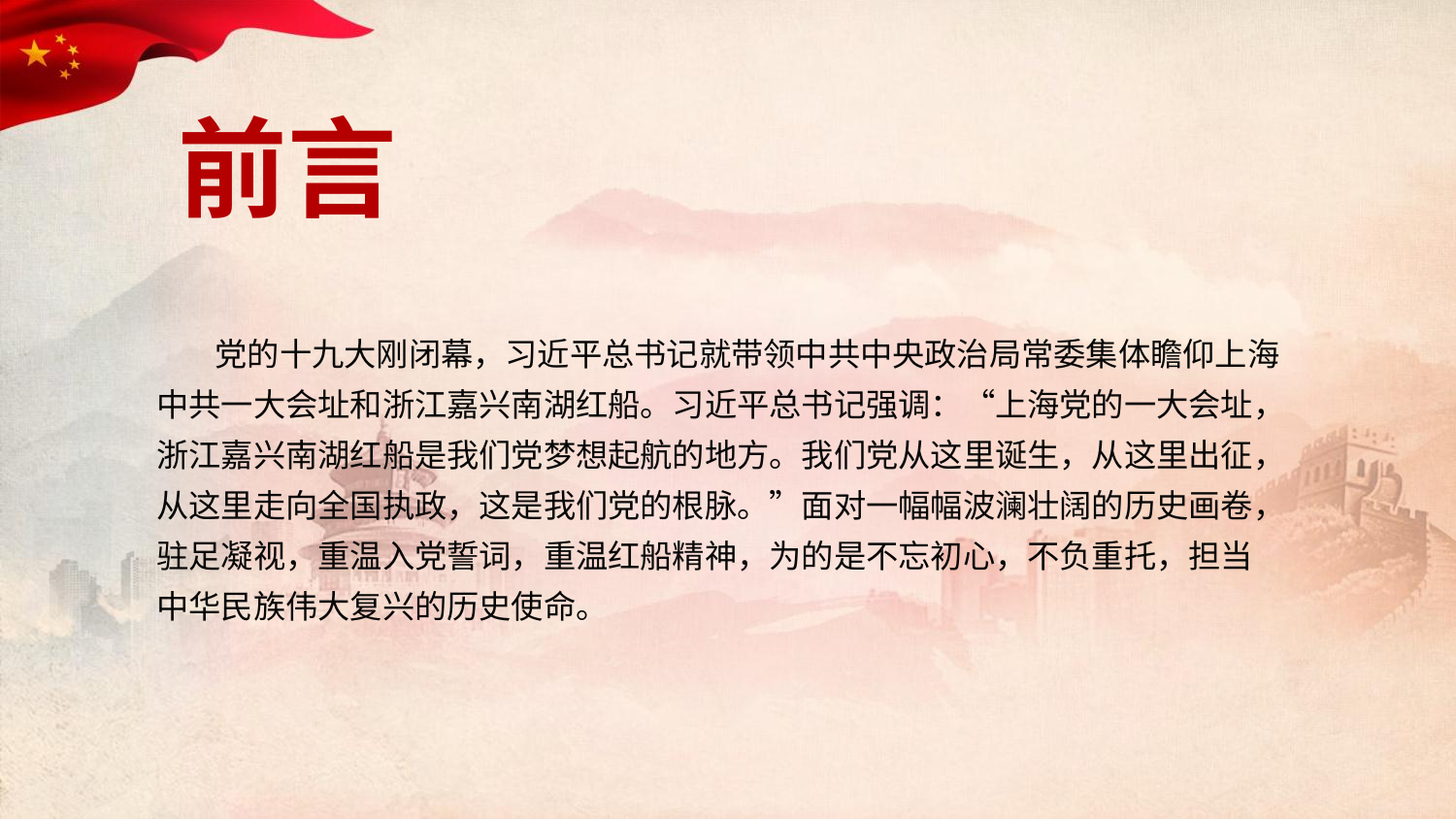

前言
       党的十九大刚闭幕，习近平总书记就带领中共中央政治局常委集体瞻仰上海中共一大会址和浙江嘉兴南湖红船。习近平总书记强调：“上海党的一大会址，浙江嘉兴南湖红船是我们党梦想起航的地方。我们党从这里诞生，从这里出征，从这里走向全国执政，这是我们党的根脉。”面对一幅幅波澜壮阔的历史画卷，驻足凝视，重温入党誓词，重温红船精神，为的是不忘初心，不负重托，担当中华民族伟大复兴的历史使命。